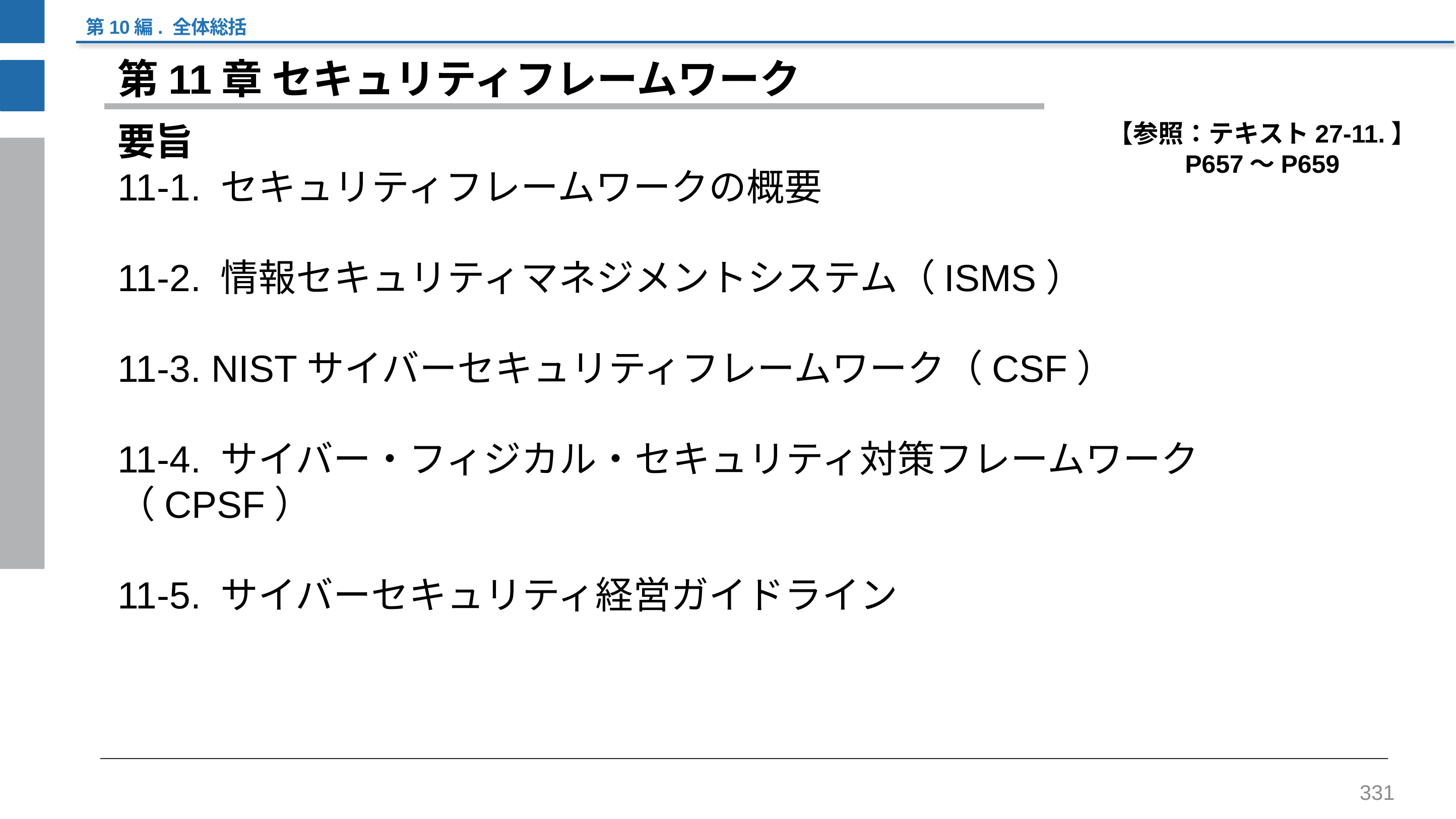

第10編. 全体総括
第11章 セキュリティフレームワーク
要旨
11-1. セキュリティフレームワークの概要

11-2. 情報セキュリティマネジメントシステム（ISMS）

11-3. NISTサイバーセキュリティフレームワーク（CSF）

11-4. サイバー・フィジカル・セキュリティ対策フレームワーク（CPSF）

11-5. サイバーセキュリティ経営ガイドライン
【参照：テキスト27-11.】
P657～P659
331